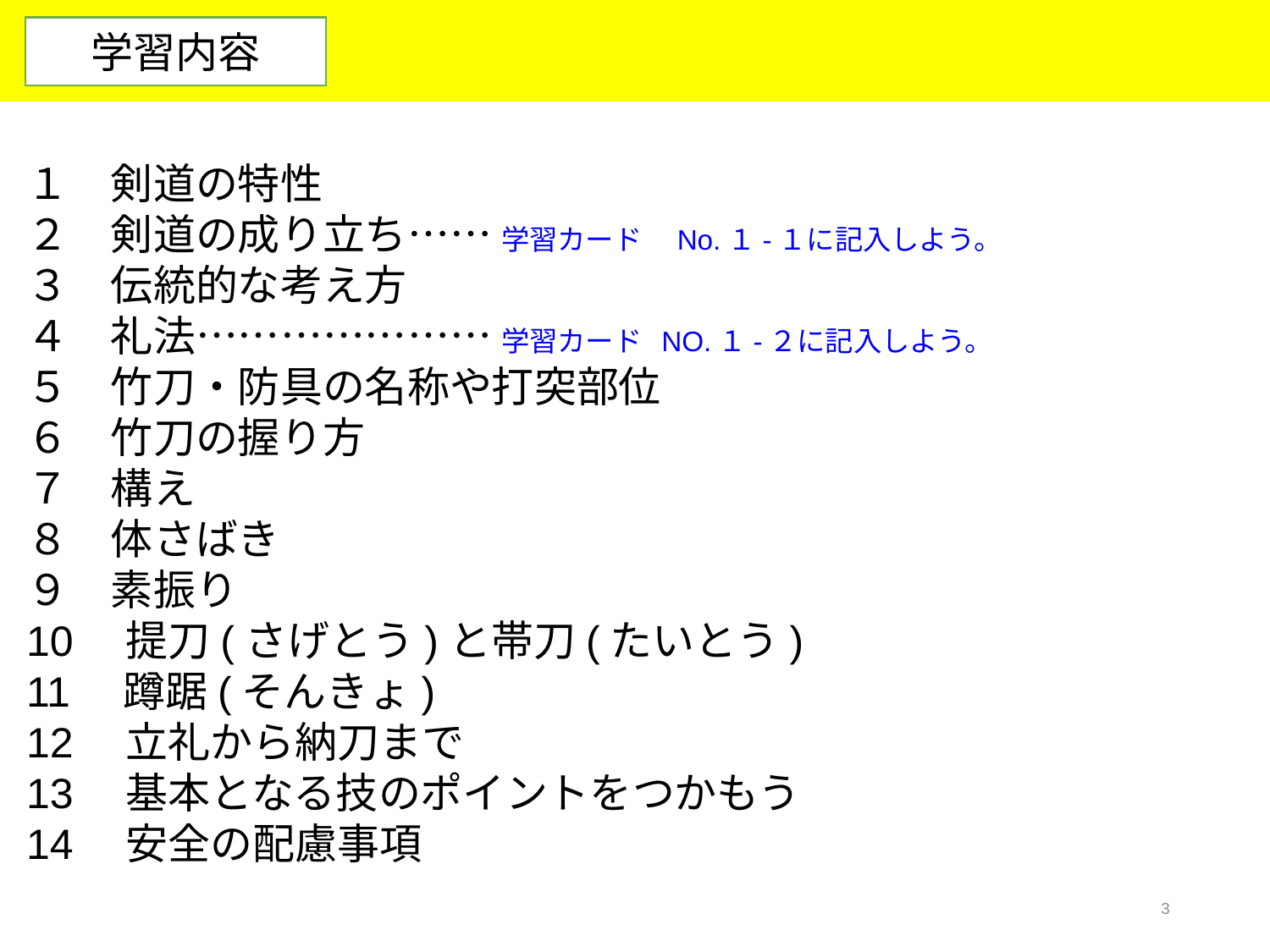

学習内容
１　剣道の特性
２　剣道の成り立ち…… 学習カード　No.１-１に記入しよう。
３　伝統的な考え方
４　礼法………………… 学習カード  NO.１-２に記入しよう。
５　竹刀・防具の名称や打突部位
６　竹刀の握り方
７　構え
８　体さばき
９　素振り
10　提刀(さげとう)と帯刀(たいとう)
11　蹲踞(そんきょ)
12　立礼から納刀まで
13　基本となる技のポイントをつかもう
14　安全の配慮事項

3